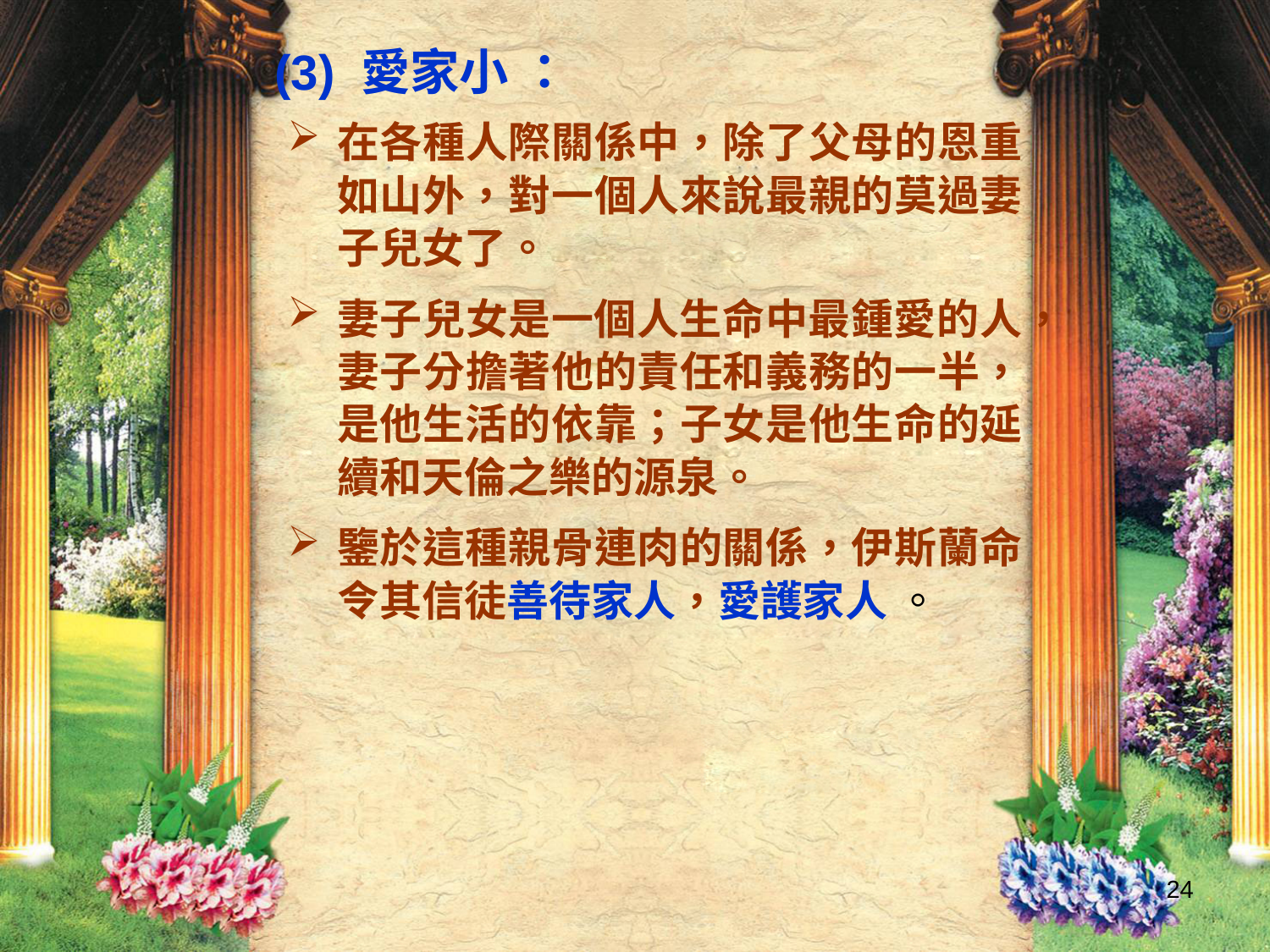

(3) 愛家小 ：
在各種人際關係中，除了父母的恩重如山外，對一個人來說最親的莫過妻子兒女了。
妻子兒女是一個人生命中最鍾愛的人，妻子分擔著他的責任和義務的一半，是他生活的依靠；子女是他生命的延續和天倫之樂的源泉。
鑒於這種親骨連肉的關係，伊斯蘭命令其信徒善待家人，愛護家人 。
24